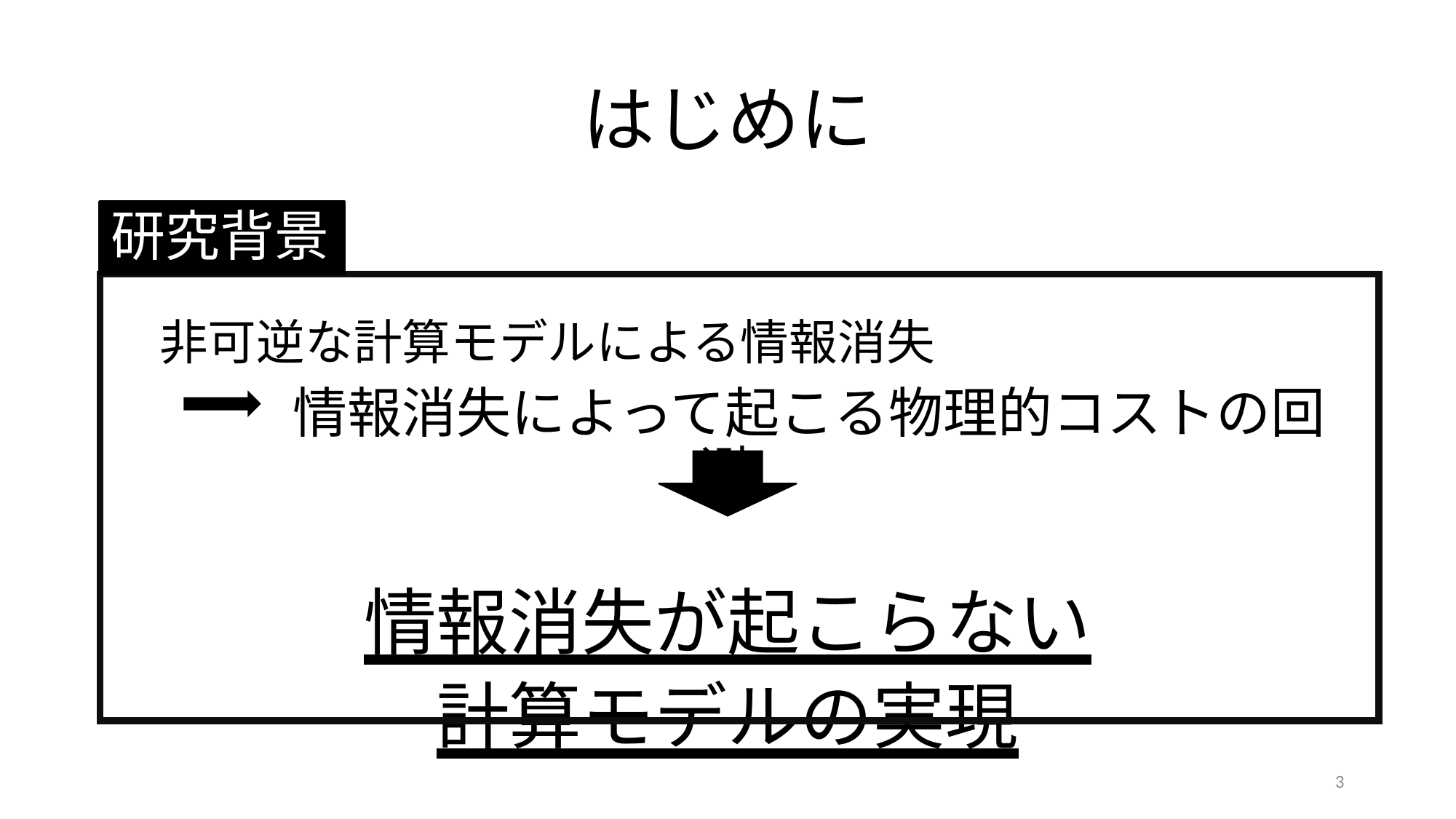

はじめに
# 研究背景

　非可逆な計算モデルによる情報消失
　　　情報消失によって起こる物理的コストの回避

情報消失が起こらない
計算モデルの実現

3